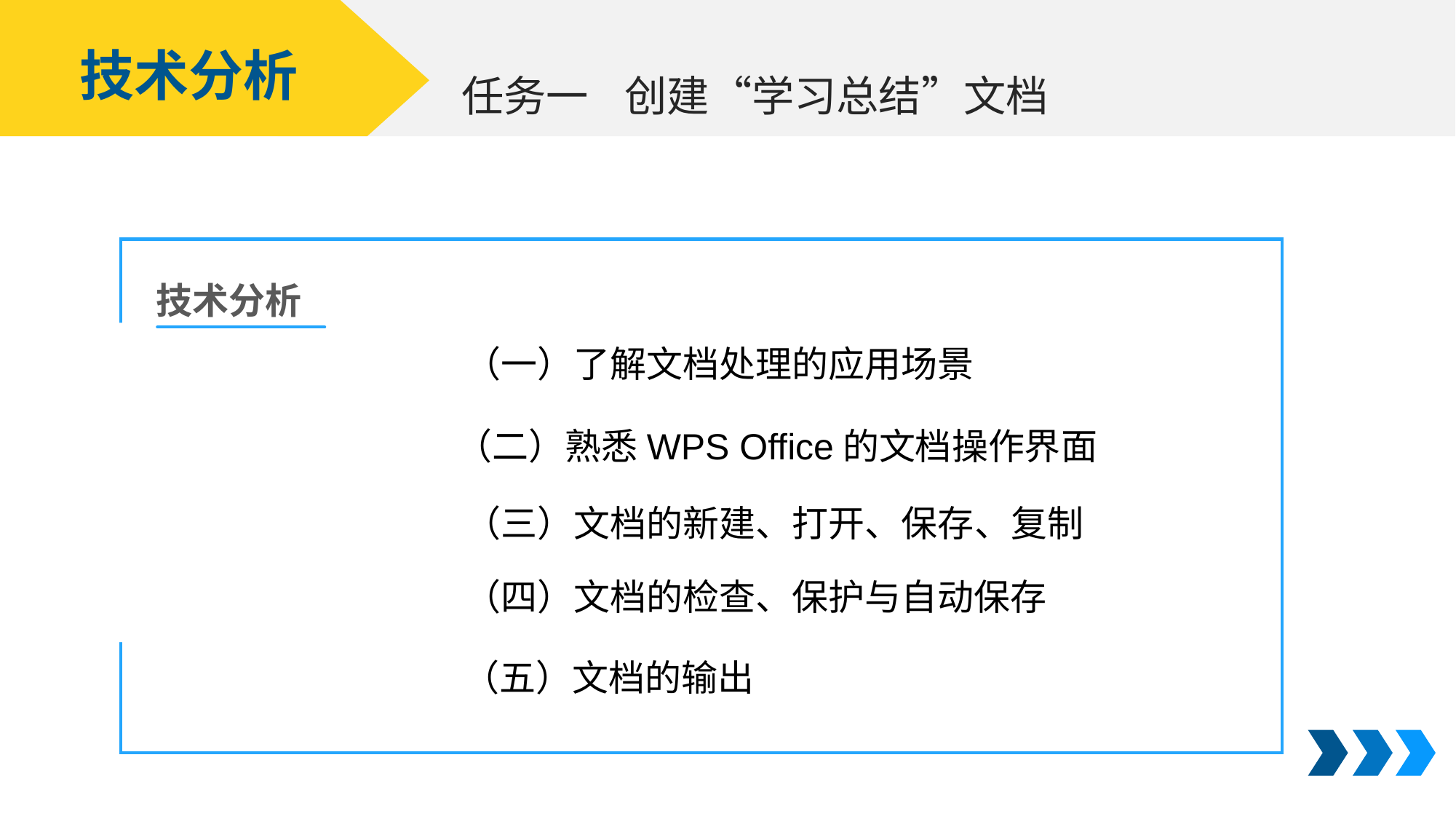

技术分析
创建“学习总结”文档
任务一

技术分析

（一）了解文档处理的应用场景
（二）熟悉WPS Office的文档操作界面
（三）文档的新建、打开、保存、复制
（四）文档的检查、保护与自动保存
（五）文档的输出